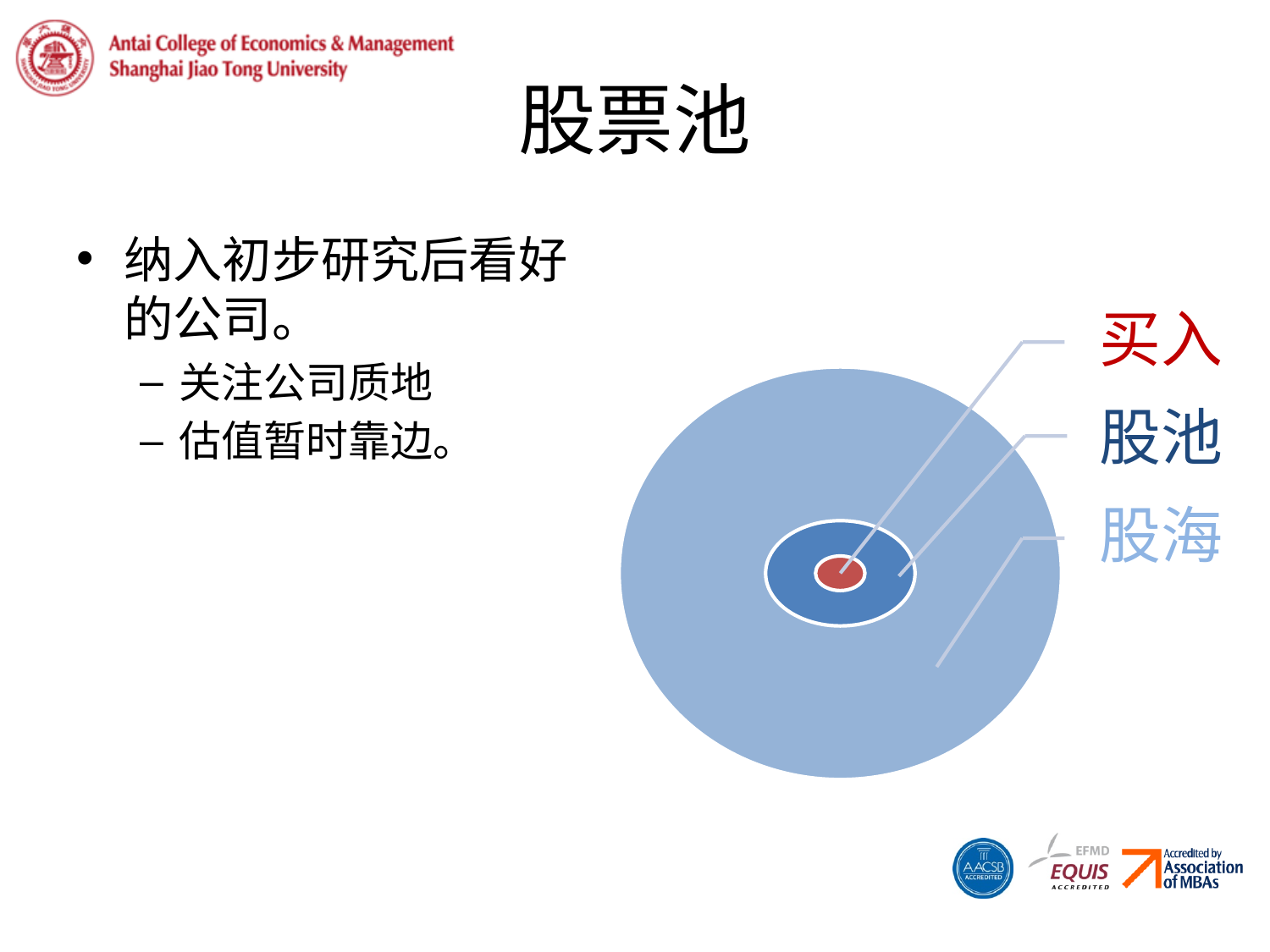

# 股票池
纳入初步研究后看好的公司。
关注公司质地
估值暂时靠边。

买入
股池
股海